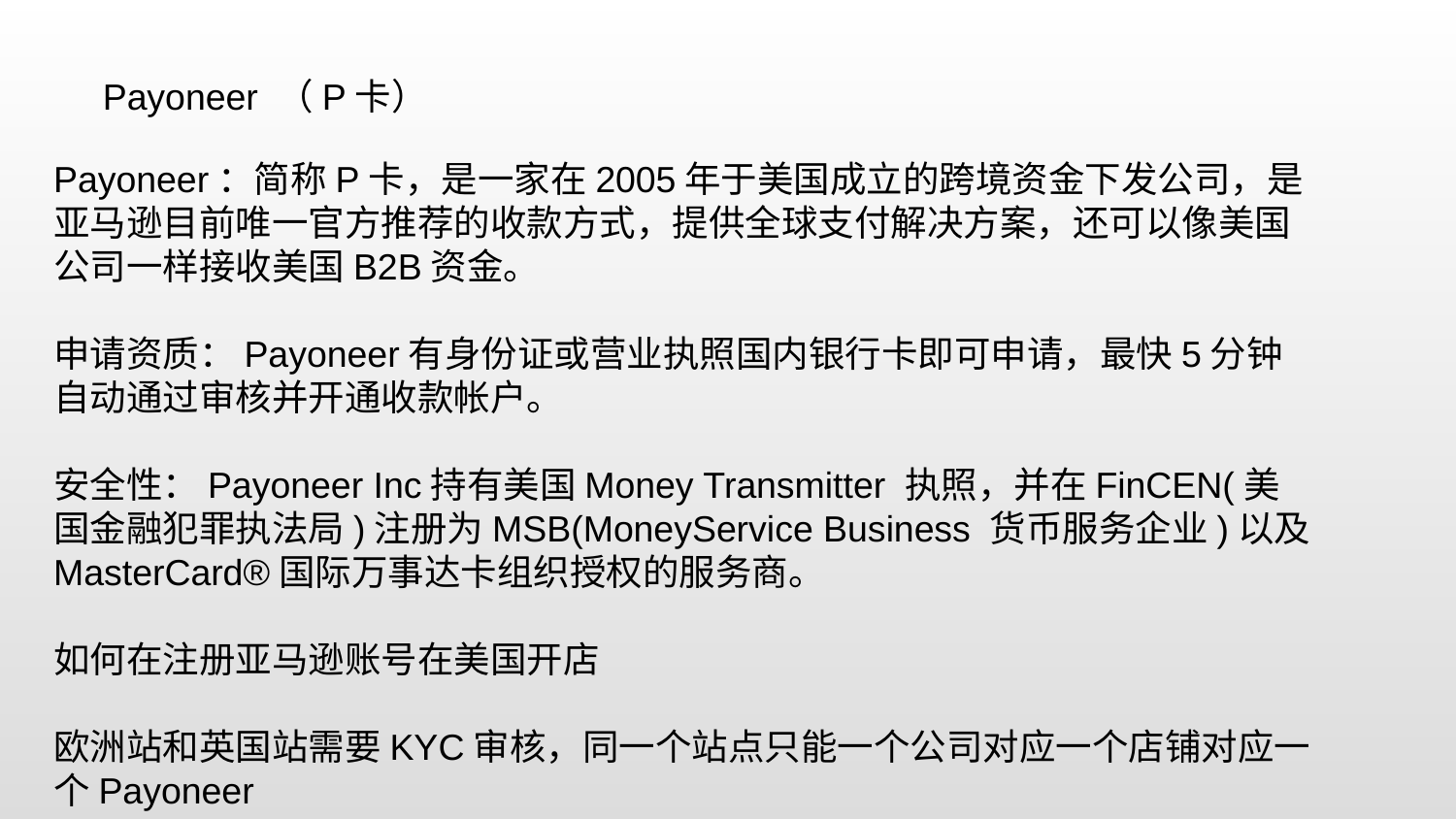

Payoneer （P卡）
Payoneer：简称P卡，是一家在2005年于美国成立的跨境资金下发公司，是亚马逊目前唯一官方推荐的收款方式，提供全球支付解决方案，还可以像美国公司一样接收美国B2B资金。

申请资质：Payoneer有身份证或营业执照国内银行卡即可申请，最快5分钟自动通过审核并开通收款帐户。

安全性：Payoneer Inc持有美国Money Transmitter 执照，并在FinCEN(美国金融犯罪执法局)注册为MSB(MoneyService Business 货币服务企业)以及MasterCard®国际万事达卡组织授权的服务商。

如何在注册亚马逊账号在美国开店

欧洲站和英国站需要KYC审核，同一个站点只能一个公司对应一个店铺对应一个Payoneer